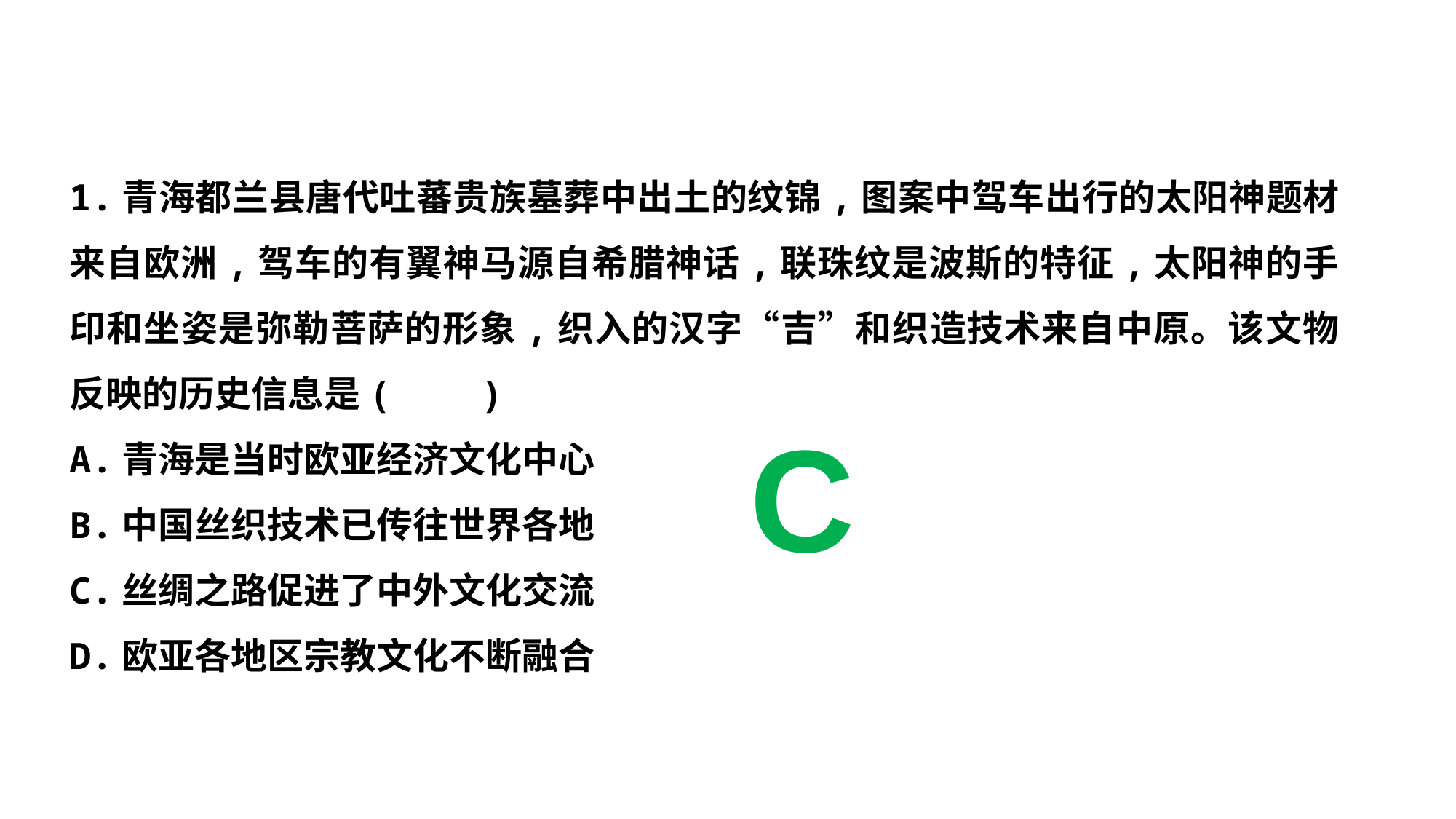

1.青海都兰县唐代吐蕃贵族墓葬中出土的纹锦,图案中驾车出行的太阳神题材来自欧洲,驾车的有翼神马源自希腊神话,联珠纹是波斯的特征,太阳神的手印和坐姿是弥勒菩萨的形象,织入的汉字“吉”和织造技术来自中原。该文物反映的历史信息是(　　)
A.青海是当时欧亚经济文化中心
B.中国丝织技术已传往世界各地
C.丝绸之路促进了中外文化交流
D.欧亚各地区宗教文化不断融合
C